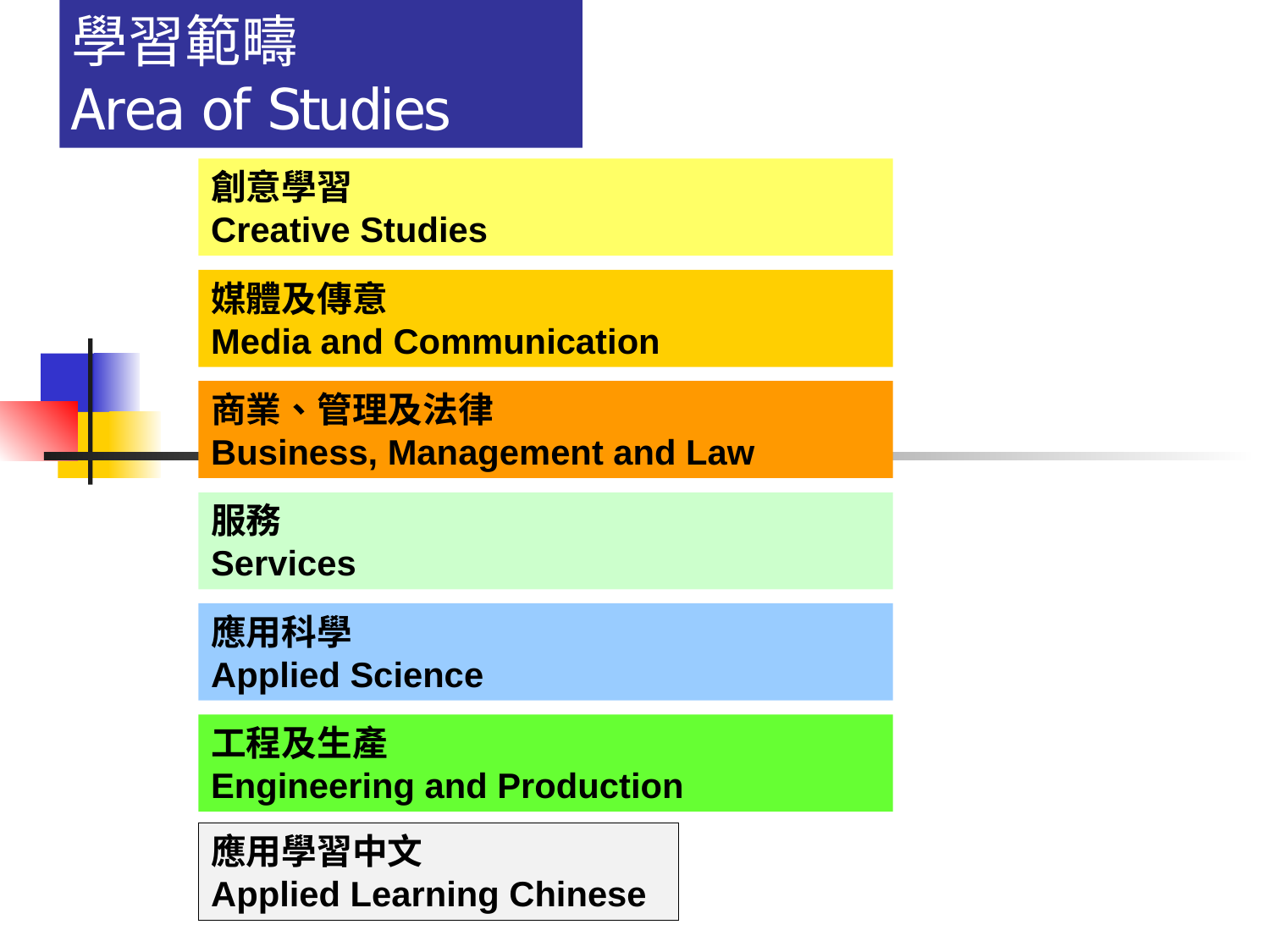

學習範疇
Area of Studies
創意學習
Creative Studies
媒體及傳意
Media and Communication
商業、管理及法律
Business, Management and Law
服務
Services
應用科學
Applied Science
工程及生產
Engineering and Production
應用學習中文
Applied Learning Chinese